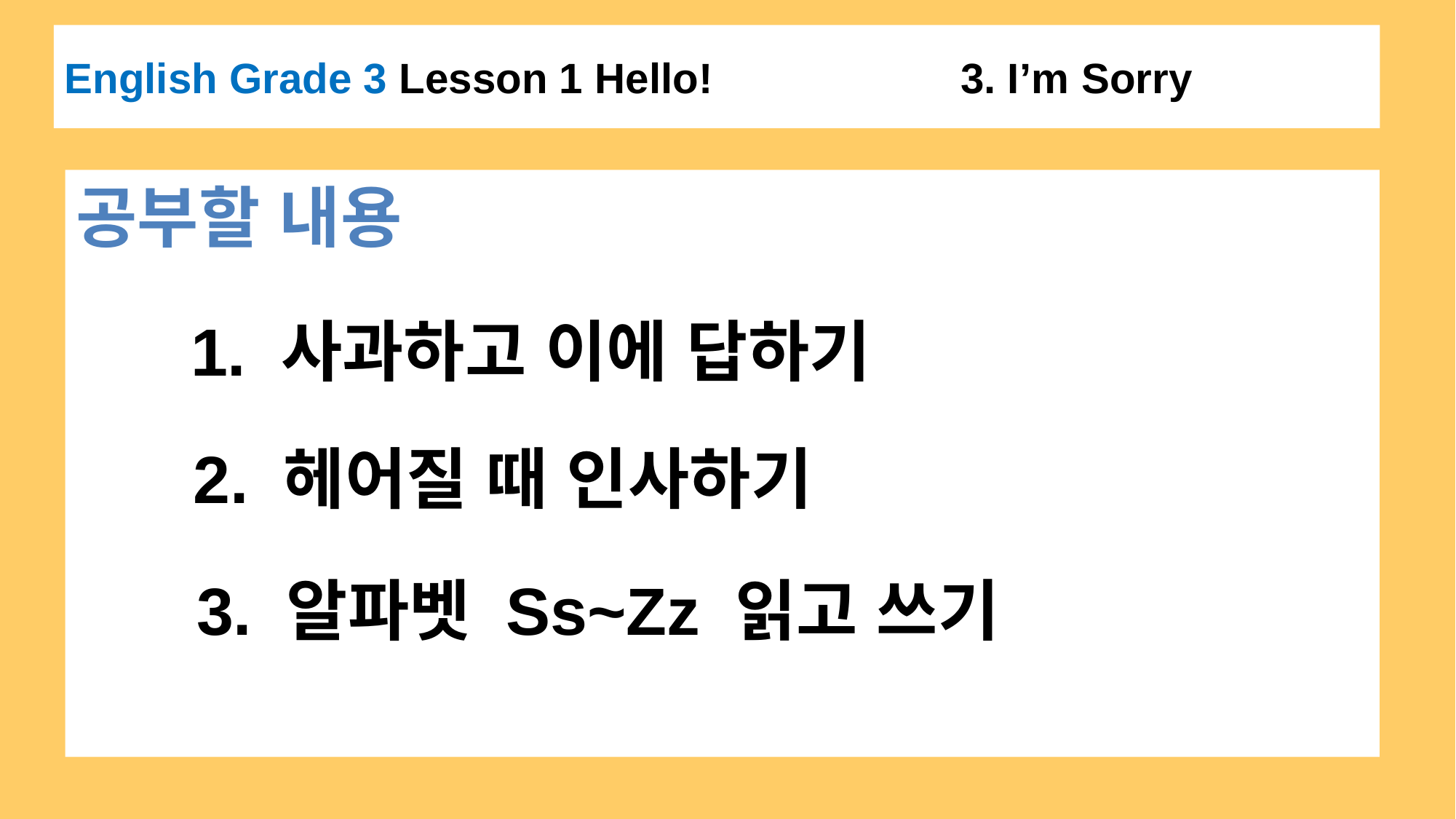

# English Grade 3 Lesson 1 Hello!                     3. I’m Sorry
공부할 내용
1. 사과하고 이에 답하기
2. 헤어질 때 인사하기
3. 알파벳 Ss~Zz 읽고 쓰기